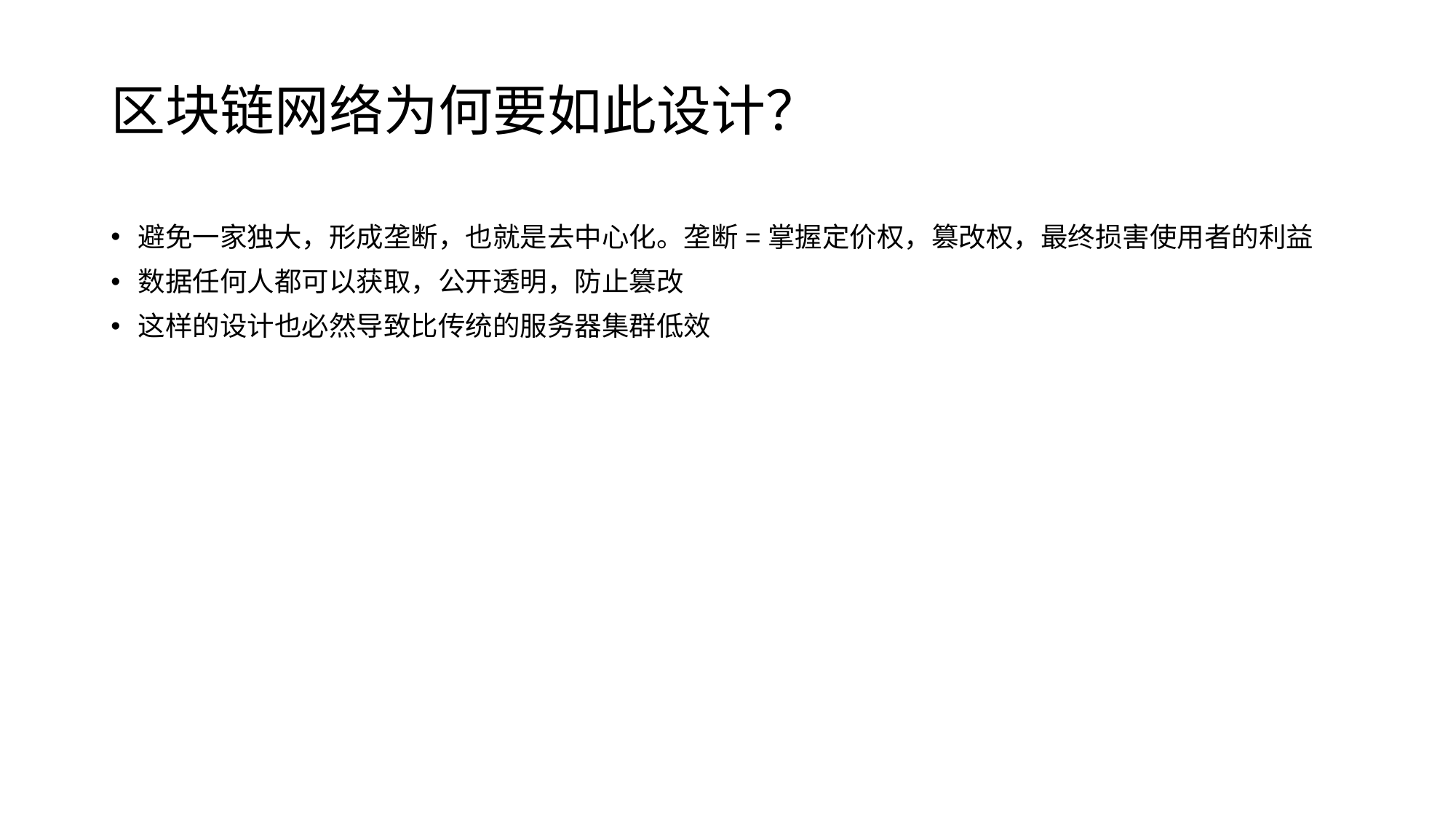

# 区块链网络为何要如此设计？
避免一家独大，形成垄断，也就是去中心化。垄断=掌握定价权，篡改权，最终损害使用者的利益
数据任何人都可以获取，公开透明，防止篡改
这样的设计也必然导致比传统的服务器集群低效